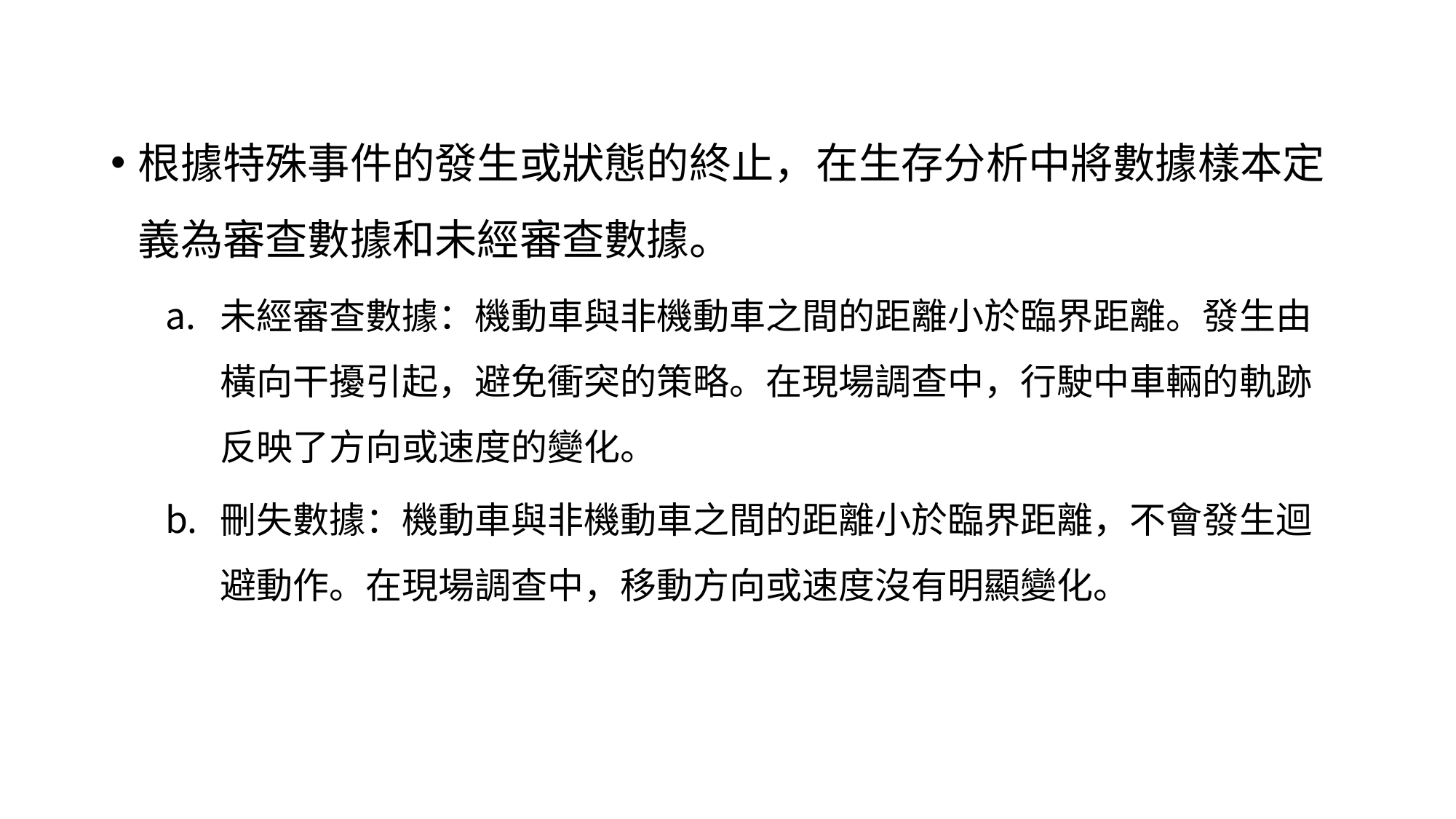

根據特殊事件的發生或狀態的終止，在生存分析中將數據樣本定義為審查數據和未經審查數據。
未經審查數據：機動車與非機動車之間的距離小於臨界距離。發生由橫向干擾引起，避免衝突的策略。在現場調查中，行駛中車輛的軌跡反映了方向或速度的變化。
刪失數據：機動車與非機動車之間的距離小於臨界距離，不會發生迴避動作。在現場調查中，移動方向或速度沒有明顯變化。